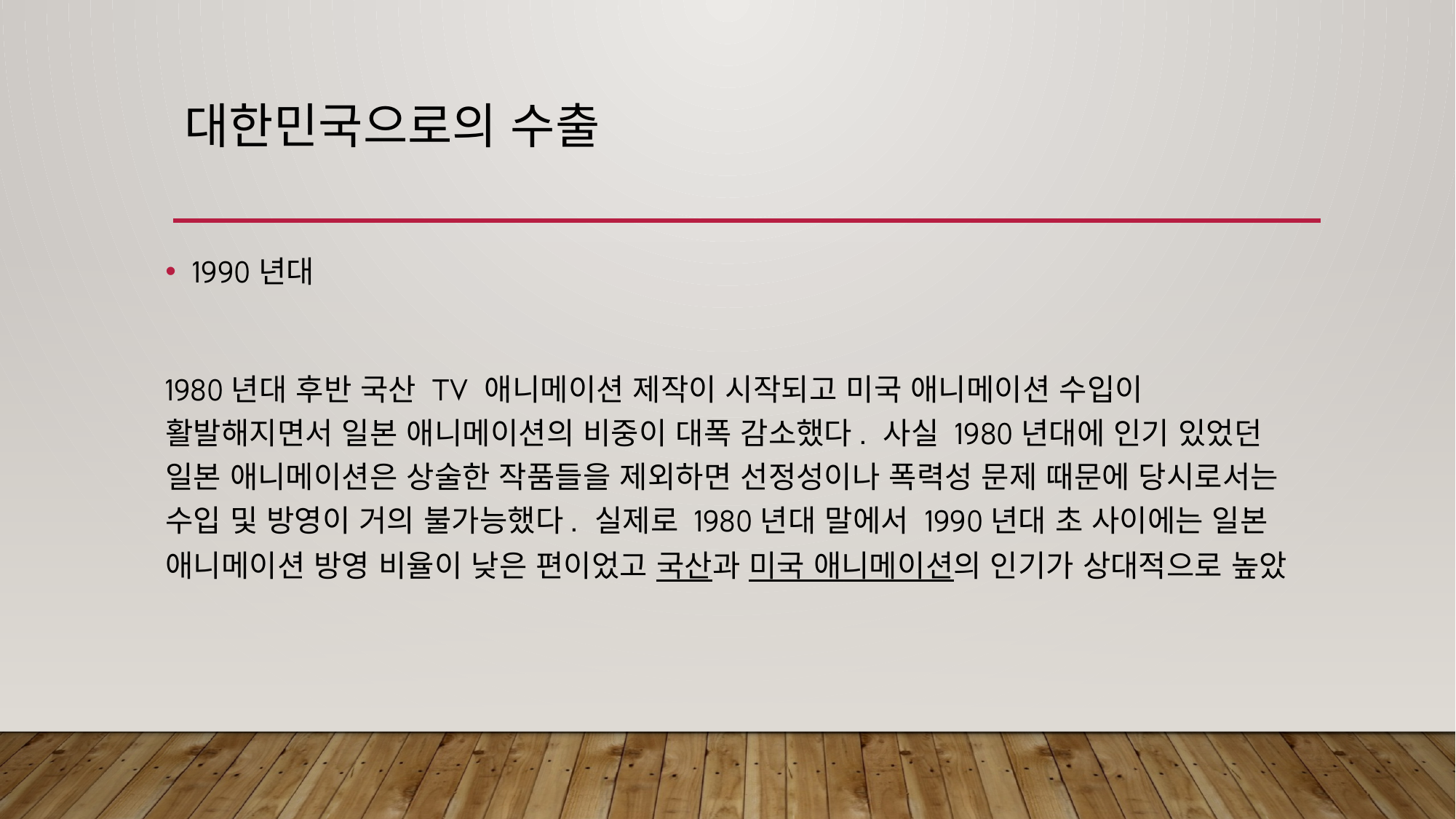

# 대한민국으로의 수출
1990년대

1980년대 후반 국산 TV 애니메이션 제작이 시작되고 미국 애니메이션 수입이 활발해지면서 일본 애니메이션의 비중이 대폭 감소했다. 사실 1980년대에 인기 있었던 일본 애니메이션은 상술한 작품들을 제외하면 선정성이나 폭력성 문제 때문에 당시로서는 수입 및 방영이 거의 불가능했다. 실제로 1980년대 말에서 1990년대 초 사이에는 일본 애니메이션 방영 비율이 낮은 편이었고 국산과 미국 애니메이션의 인기가 상대적으로 높았